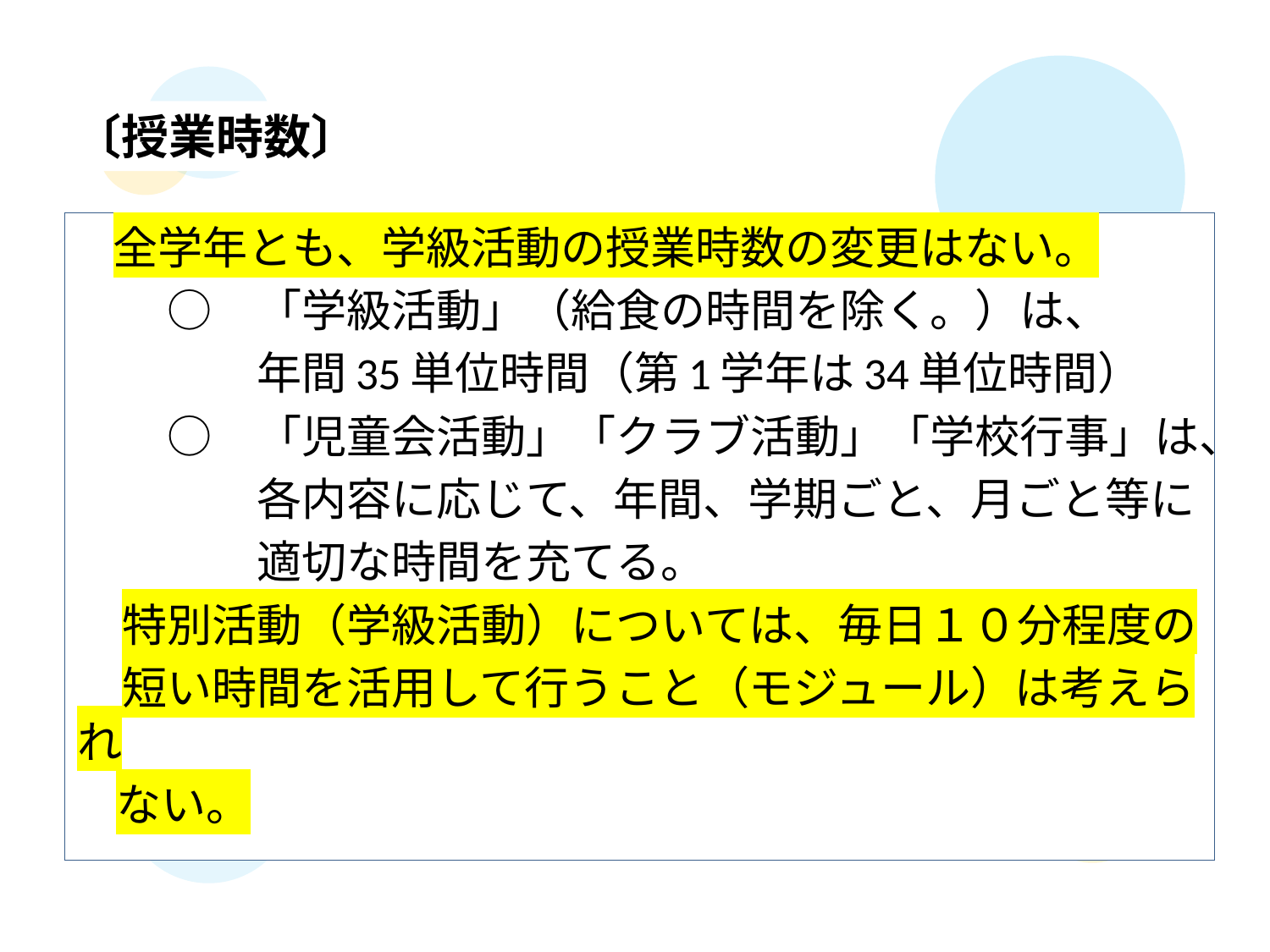

〔授業時数〕

　全学年とも、学級活動の授業時数の変更はない。
　　○　「学級活動」（給食の時間を除く。）は、
　　　　年間35単位時間（第1学年は34単位時間）
　　○　「児童会活動」「クラブ活動」「学校行事」は、
　　　　各内容に応じて、年間、学期ごと、月ごと等に
　　　　適切な時間を充てる。
　特別活動（学級活動）については、毎日１０分程度の
　短い時間を活用して行うこと（モジュール）は考えられ
   ない。